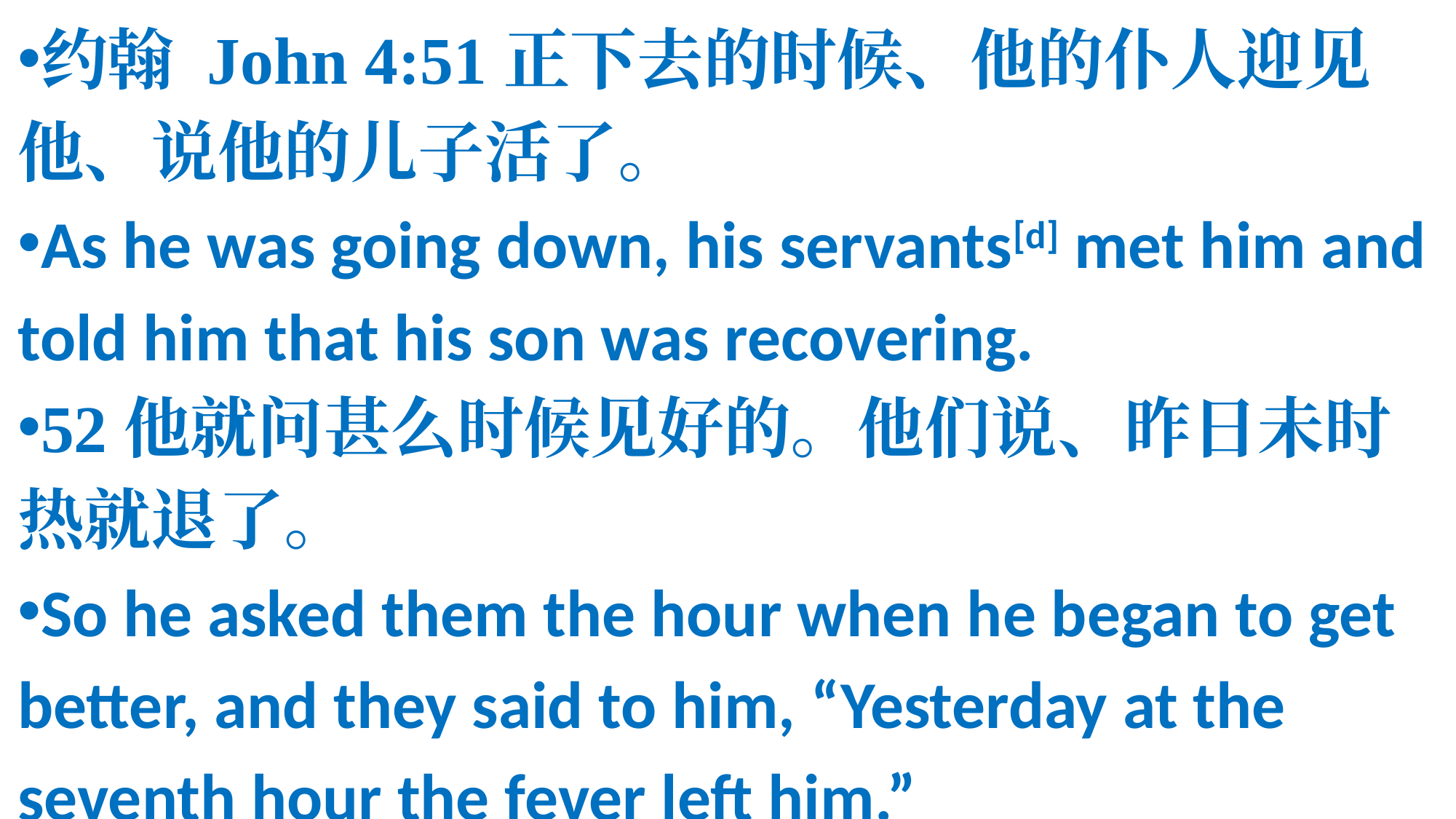

约翰 John 4:51正下去的时候、他的仆人迎见他、说他的儿子活了。
As he was going down, his servants[d] met him and told him that his son was recovering.
52他就问甚么时候见好的。他们说、昨日未时热就退了。
So he asked them the hour when he began to get better, and they said to him, “Yesterday at the seventh hour the fever left him.”